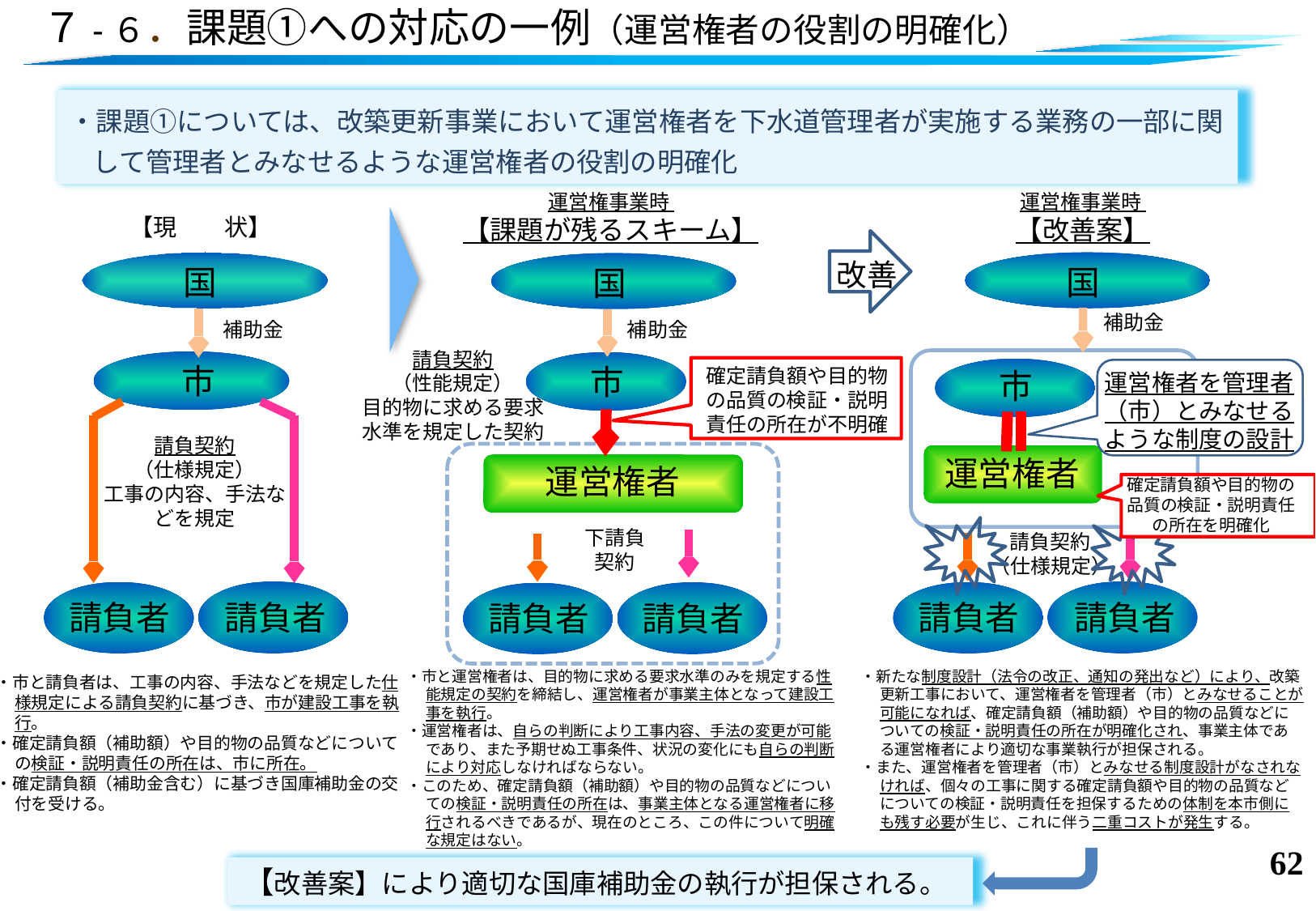

# ７-６．課題①への対応の一例（運営権者の役割の明確化）
・課題①については、改築更新事業において運営権者を下水道管理者が実施する業務の一部に関して管理者とみなせるような運営権者の役割の明確化
運営権事業時
【課題が残るスキーム】
運営権事業時
【改善案】
【現　　状】

改善

国
国
国

補助金
補助金
補助金
請負契約
（性能規定）
目的物に求める要求水準を規定した契約

市
市
確定請負額や目的物の品質の検証・説明責任の所在が不明確

市

運営権者を管理者（市）とみなせるような制度の設計
請負契約
（仕様規定）
工事の内容、手法などを規定

運営権者

運営権者
確定請負額や目的物の品質の検証・説明責任の所在を明確化

下請負
契約
請負契約
（仕様規定）

請負者

請負者

請負者

請負者
請負者
請負者
・市と運営権者は、目的物に求める要求水準のみを規定する性能規定の契約を締結し、運営権者が事業主体となって建設工事を執行。
・運営権者は、自らの判断により工事内容、手法の変更が可能であり、また予期せぬ工事条件、状況の変化にも自らの判断により対応しなければならない。
・このため、確定請負額（補助額）や目的物の品質などについての検証・説明責任の所在は、事業主体となる運営権者に移行されるべきであるが、現在のところ、この件について明確な規定はない。
・新たな制度設計（法令の改正、通知の発出など）により、改築更新工事において、運営権者を管理者（市）とみなせることが可能になれば、確定請負額（補助額）や目的物の品質などについての検証・説明責任の所在が明確化され、事業主体である運営権者により適切な事業執行が担保される。
・また、運営権者を管理者（市）とみなせる制度設計がなされなければ、個々の工事に関する確定請負額や目的物の品質などについての検証・説明責任を担保するための体制を本市側にも残す必要が生じ、これに伴う二重コストが発生する。
・市と請負者は、工事の内容、手法などを規定した仕様規定による請負契約に基づき、市が建設工事を執行。
・確定請負額（補助額）や目的物の品質などについての検証・説明責任の所在は、市に所在。
・確定請負額（補助金含む）に基づき国庫補助金の交付を受ける。
62

【改善案】により適切な国庫補助金の執行が担保される。